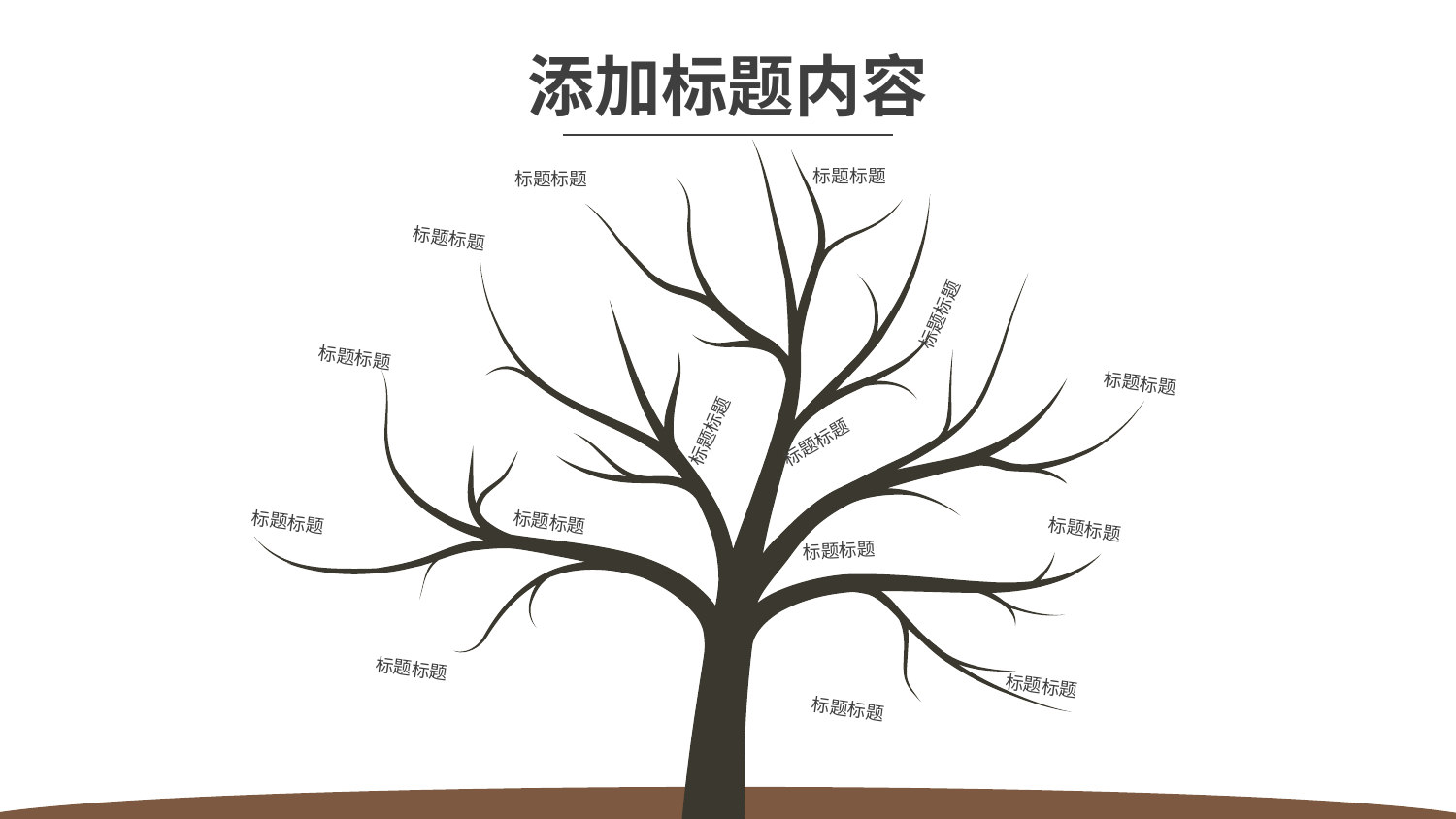

# 添加标题内容

标题标题
标题标题
标题标题
标题标题
标题标题
标题标题
标题标题
标题标题
标题标题
标题标题
标题标题
标题标题
标题标题
标题标题
标题标题